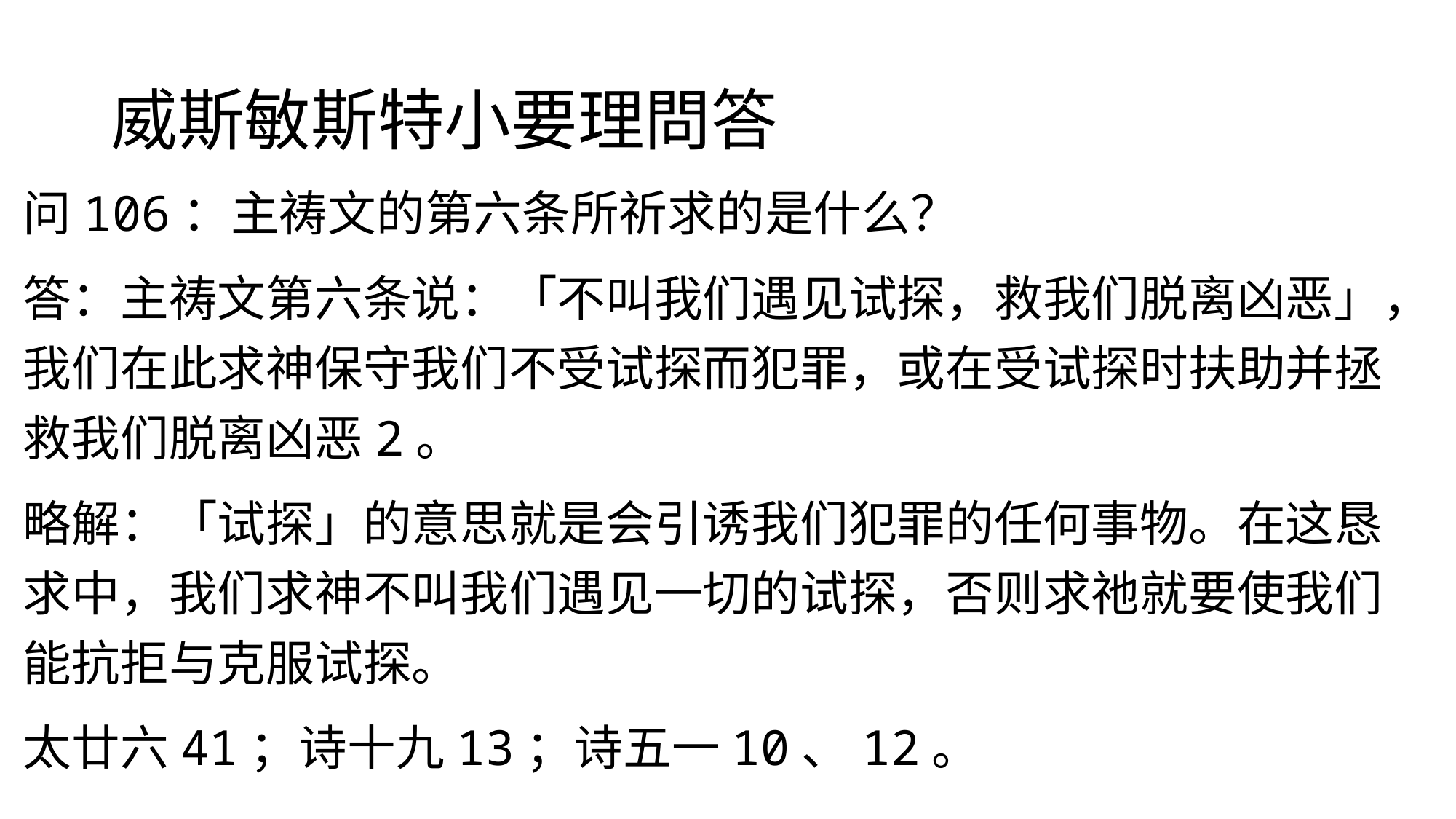

# 威斯敏斯特小要理問答
问106：主祷文的第六条所祈求的是什么？
答：主祷文第六条说：「不叫我们遇见试探，救我们脱离凶恶」，我们在此求神保守我们不受试探而犯罪，或在受试探时扶助并拯救我们脱离凶恶2。
略解：「试探」的意思就是会引诱我们犯罪的任何事物。在这恳求中，我们求神不叫我们遇见一切的试探，否则求祂就要使我们能抗拒与克服试探。
太廿六41；诗十九13；诗五一10、12。